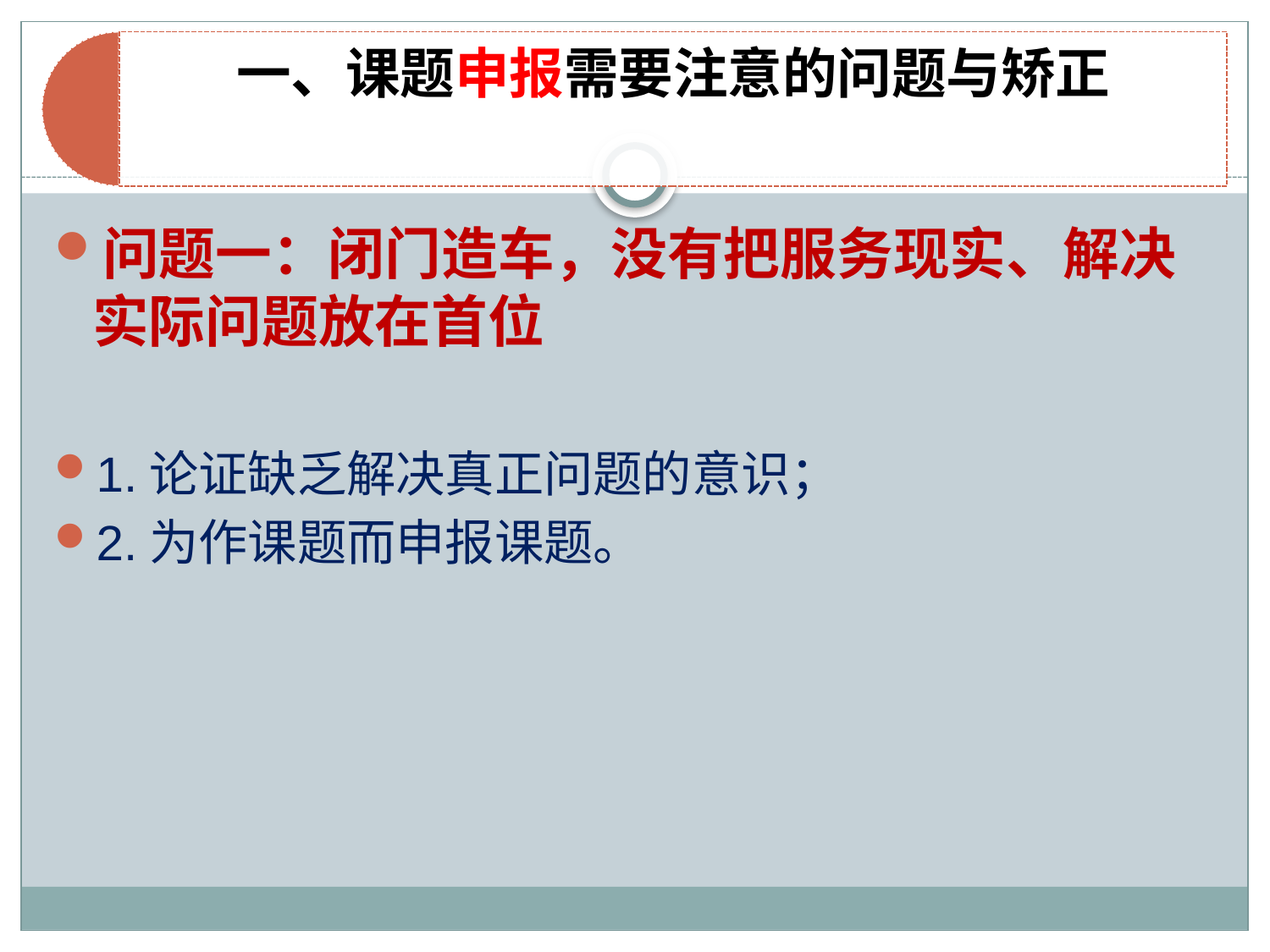

一、课题申报需要注意的问题与矫正
问题一：闭门造车，没有把服务现实、解决实际问题放在首位

1.论证缺乏解决真正问题的意识；
2.为作课题而申报课题。